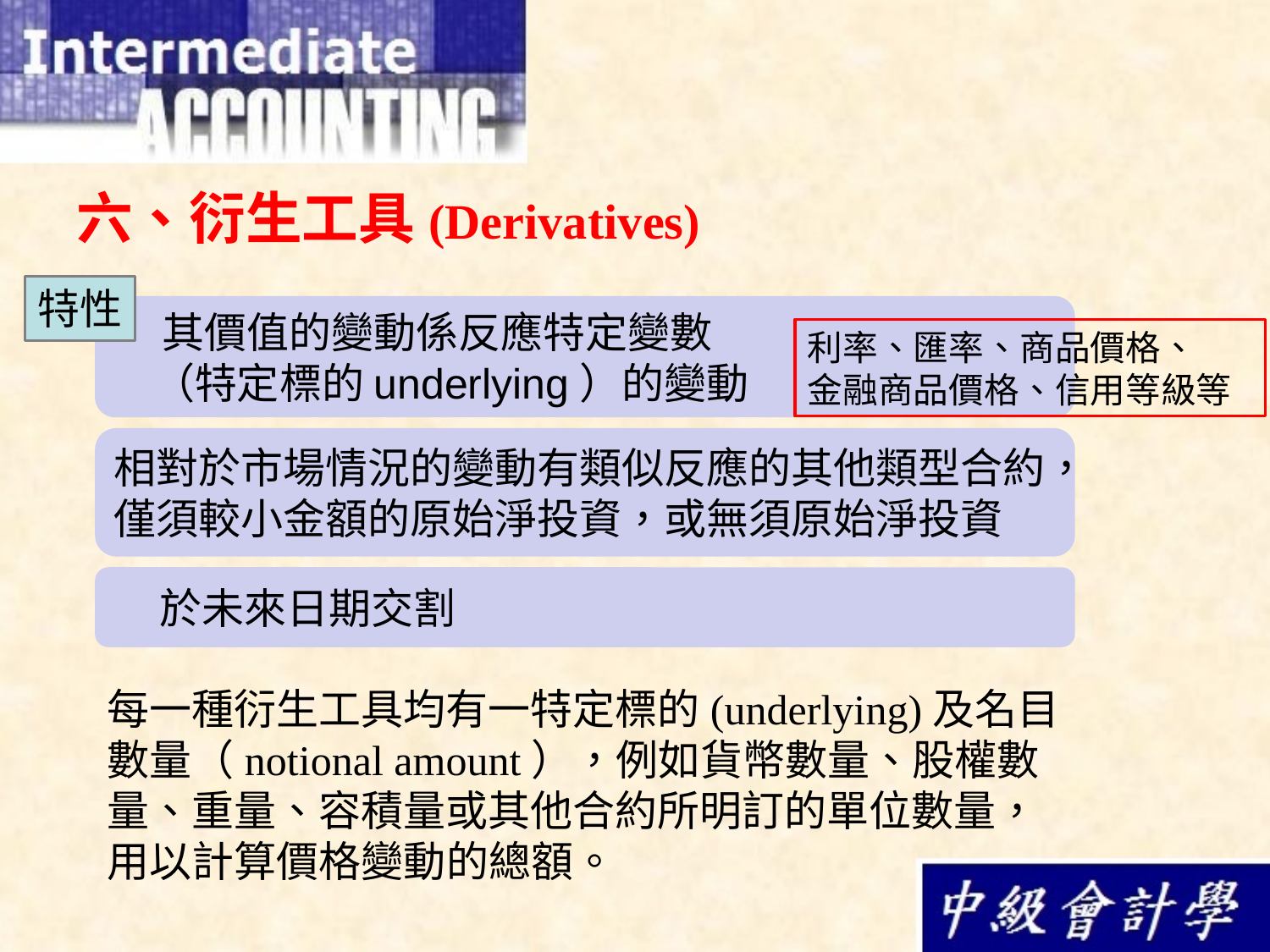

# 六、衍生工具(Derivatives)
特性
    其價值的變動係反應特定變數
   （特定標的underlying）的變動
利率、匯率、商品價格、
金融商品價格、信用等級等
相對於市場情況的變動有類似反應的其他類型合約，
僅須較小金額的原始淨投資，或無須原始淨投資
    於未來日期交割
每一種衍生工具均有一特定標的(underlying)及名目數量（notional amount），例如貨幣數量、股權數量、重量、容積量或其他合約所明訂的單位數量，用以計算價格變動的總額。